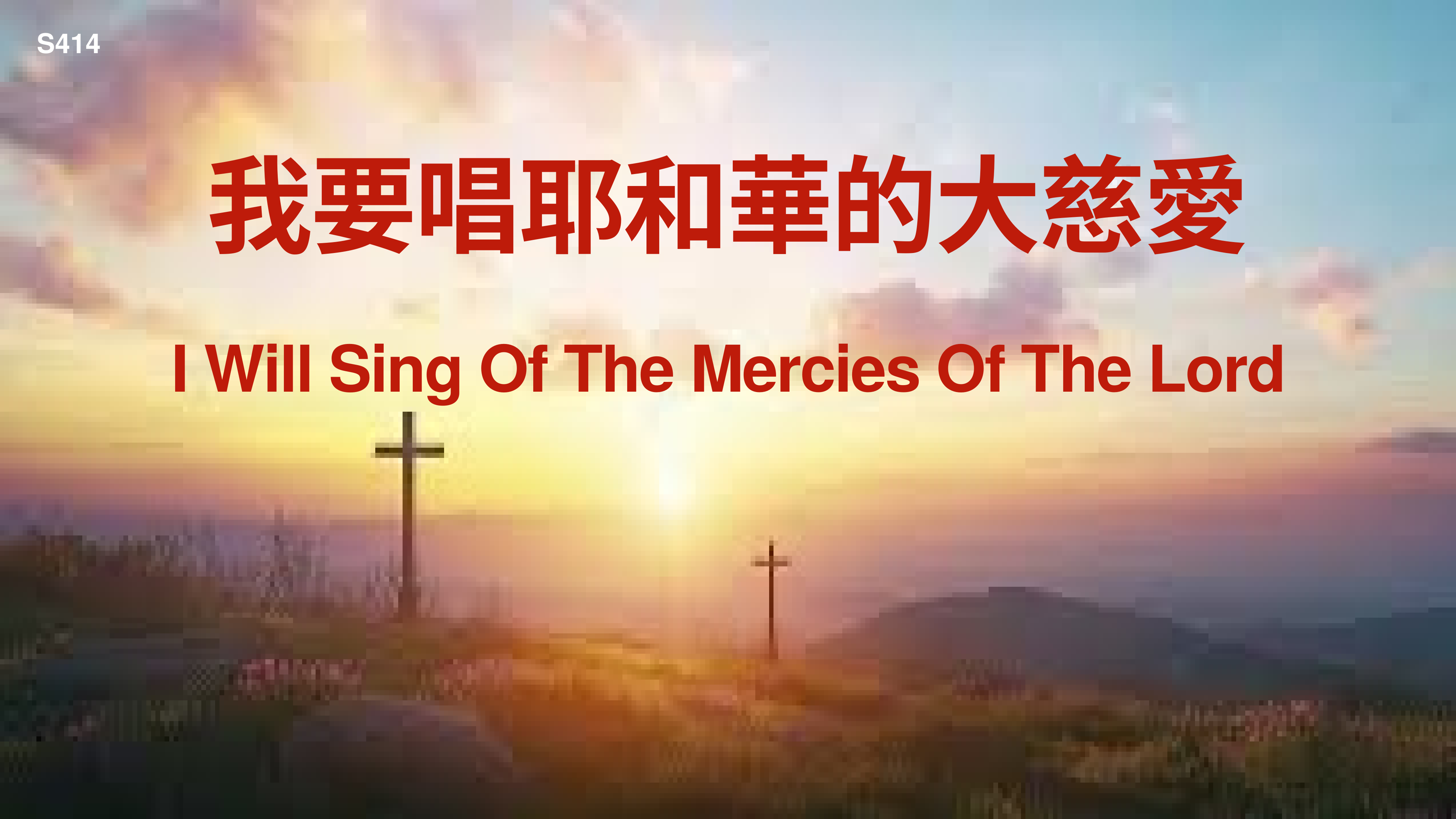

S414
我要唱耶和華的大慈愛
# I Will Sing Of The Mercies Of The Lord